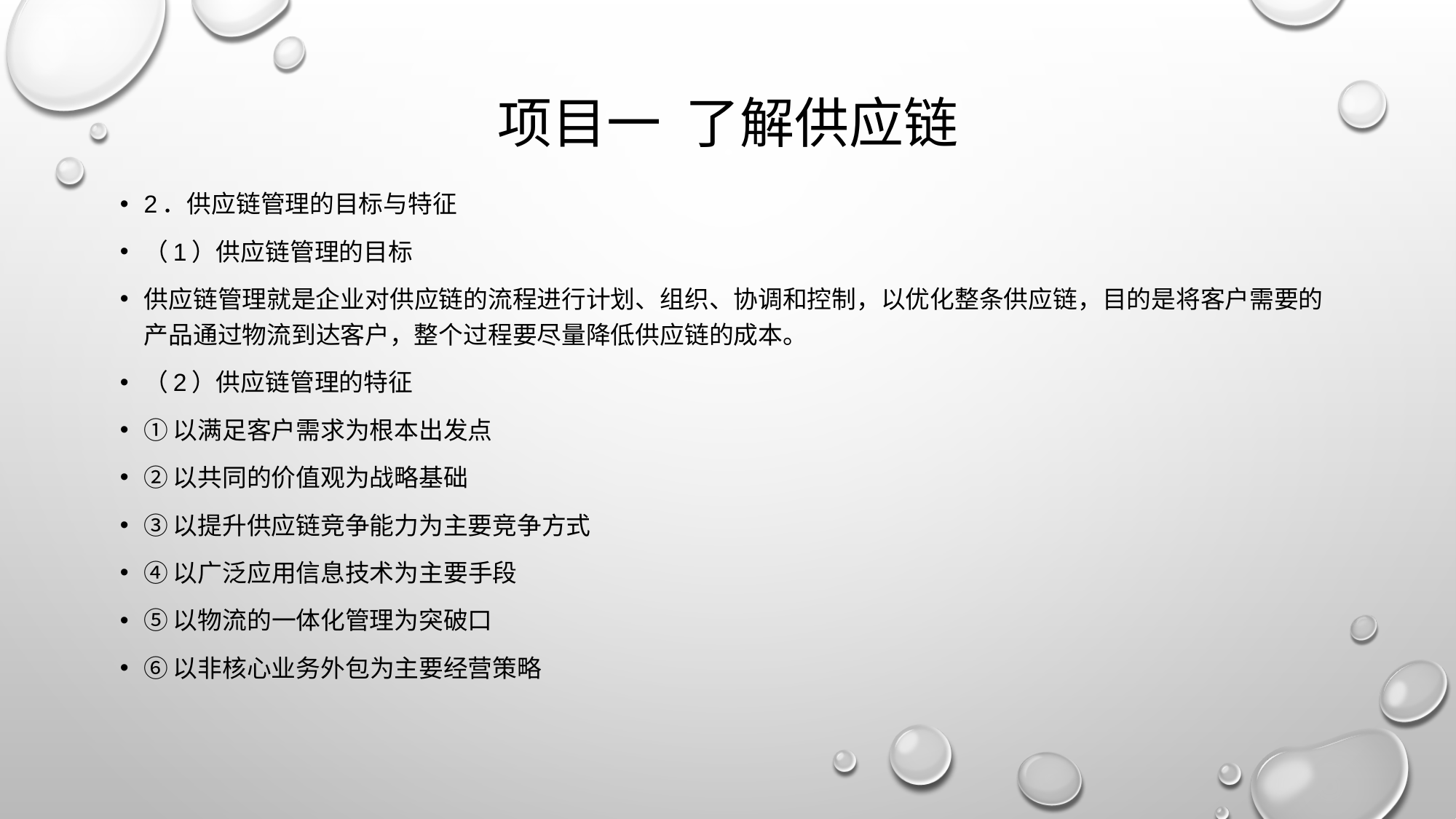

# 项目一  了解供应链
2．供应链管理的目标与特征
（1）供应链管理的目标
供应链管理就是企业对供应链的流程进行计划、组织、协调和控制，以优化整条供应链，目的是将客户需要的产品通过物流到达客户，整个过程要尽量降低供应链的成本。
（2）供应链管理的特征
①以满足客户需求为根本出发点
②以共同的价值观为战略基础
③以提升供应链竞争能力为主要竞争方式
④以广泛应用信息技术为主要手段
⑤以物流的一体化管理为突破口
⑥以非核心业务外包为主要经营策略